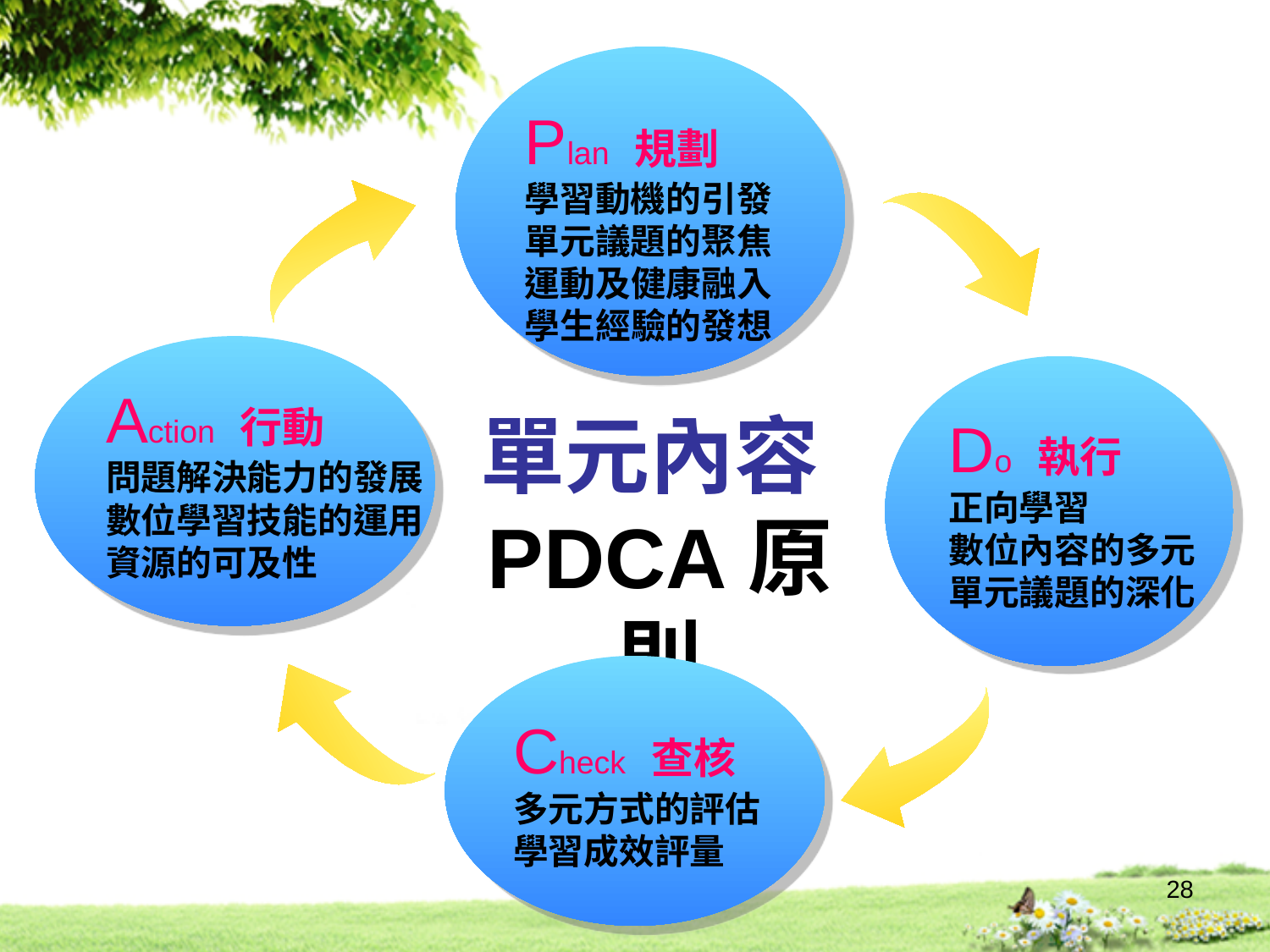

Plan  規劃
學習動機的引發
單元議題的聚焦
運動及健康融入
學生經驗的發想

Action  行動
問題解決能力的發展
數位學習技能的運用
資源的可及性
Do  執行
正向學習
數位內容的多元
單元議題的深化
Check  查核
多元方式的評估
學習成效評量

單元內容PDCA原則
28